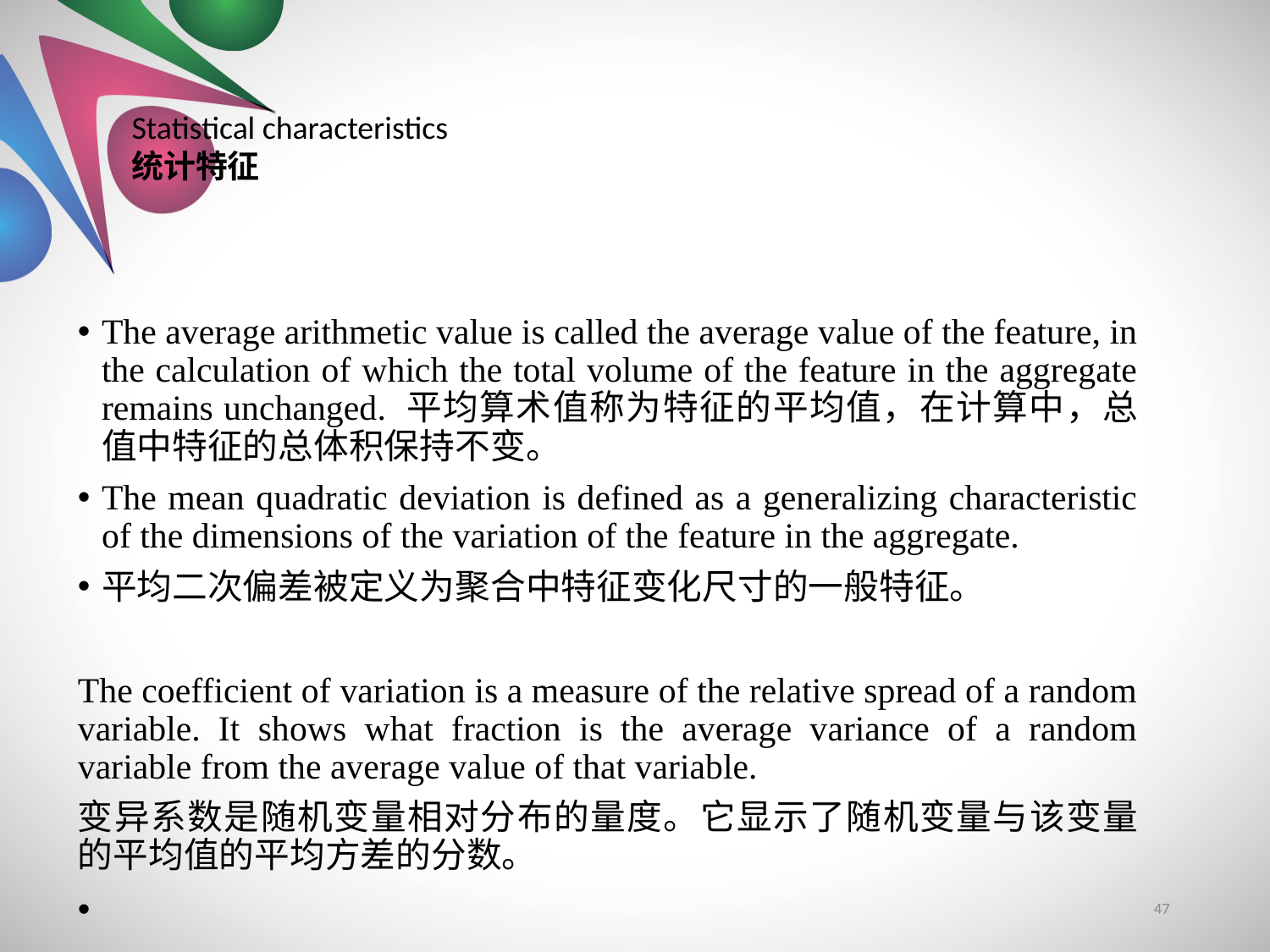

# Statistical characteristics 统计特征

The average arithmetic value is called the average value of the feature, in the calculation of which the total volume of the feature in the aggregate remains unchanged. 平均算术值称为特征的平均值，在计算中，总值中特征的总体积保持不变。
The mean quadratic deviation is defined as a generalizing characteristic of the dimensions of the variation of the feature in the aggregate.
平均二次偏差被定义为聚合中特征变化尺寸的一般特征。

The coefficient of variation is a measure of the relative spread of a random variable. It shows what fraction is the average variance of a random variable from the average value of that variable.
变异系数是随机变量相对分布的量度。它显示了随机变量与该变量的平均值的平均方差的分数。

47